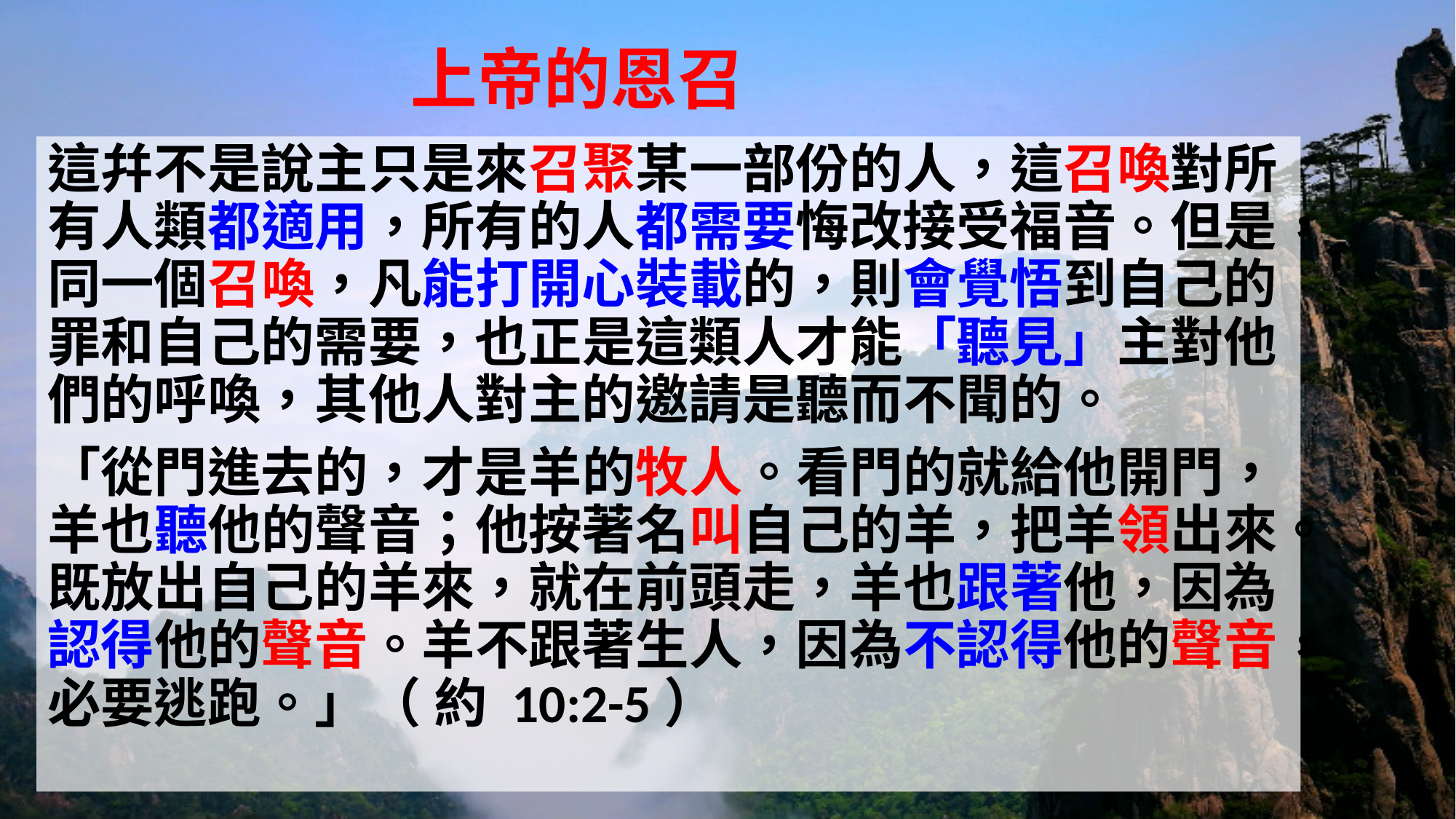

# 上帝的恩召
這幷不是說主只是來召聚某一部份的人，這召喚對所有人類都適用，所有的人都需要悔改接受福音。但是，同一個召喚，凡能打開心裝載的，則會覺悟到自己的罪和自己的需要，也正是這類人才能「聽見」主對他們的呼喚，其他人對主的邀請是聽而不聞的。
「從門進去的，才是羊的牧人。看門的就給他開門，羊也聽他的聲音；他按著名叫自己的羊，把羊領出來。既放出自己的羊來，就在前頭走，羊也跟著他，因為認得他的聲音。羊不跟著生人，因為不認得他的聲音，必要逃跑。」（ 約 10:2-5）